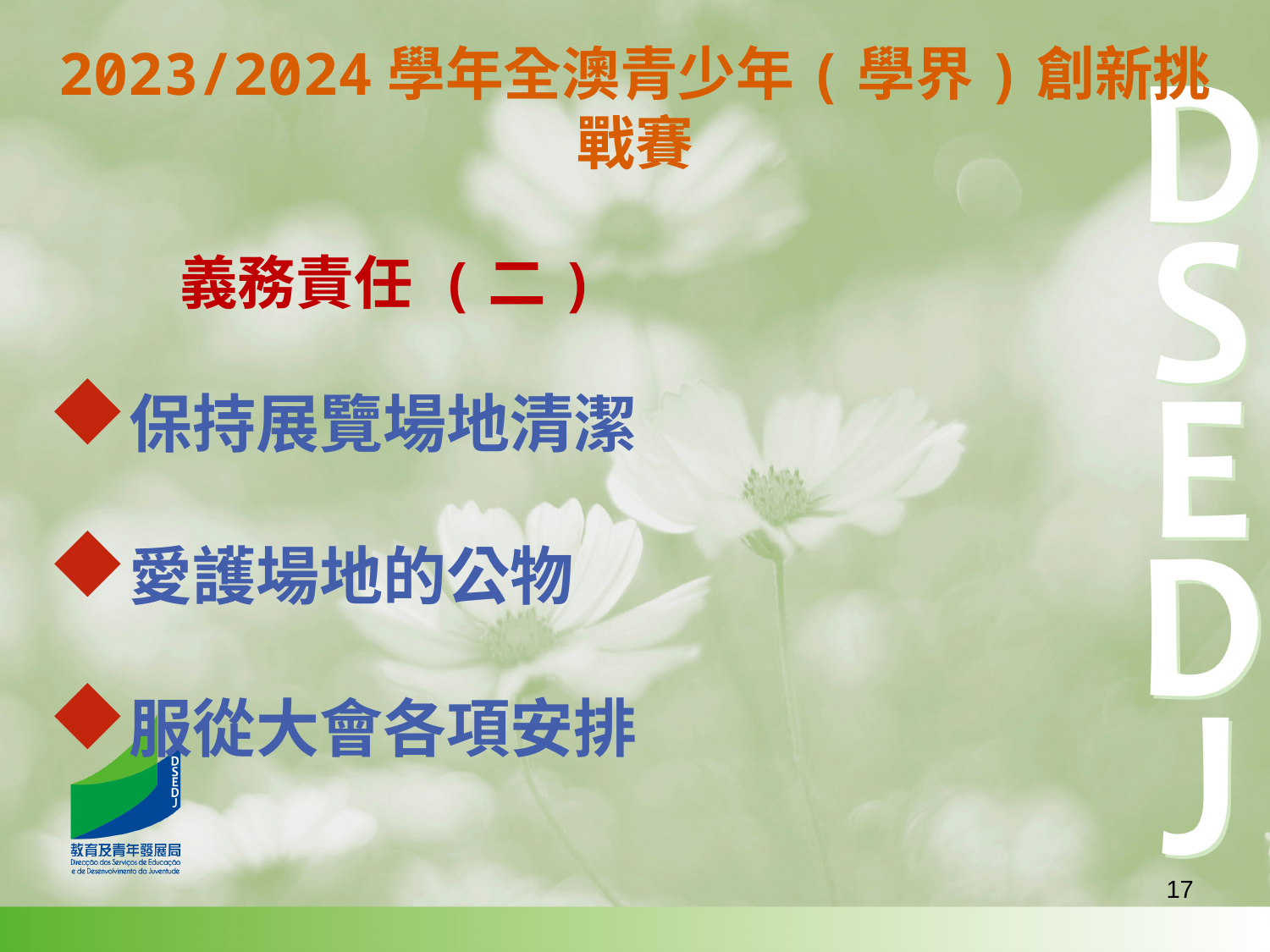

2023/2024學年全澳青少年(學界)創新挑戰賽
         義務責任 (二)

保持展覽場地清潔

愛護場地的公物

服從大會各項安排

17